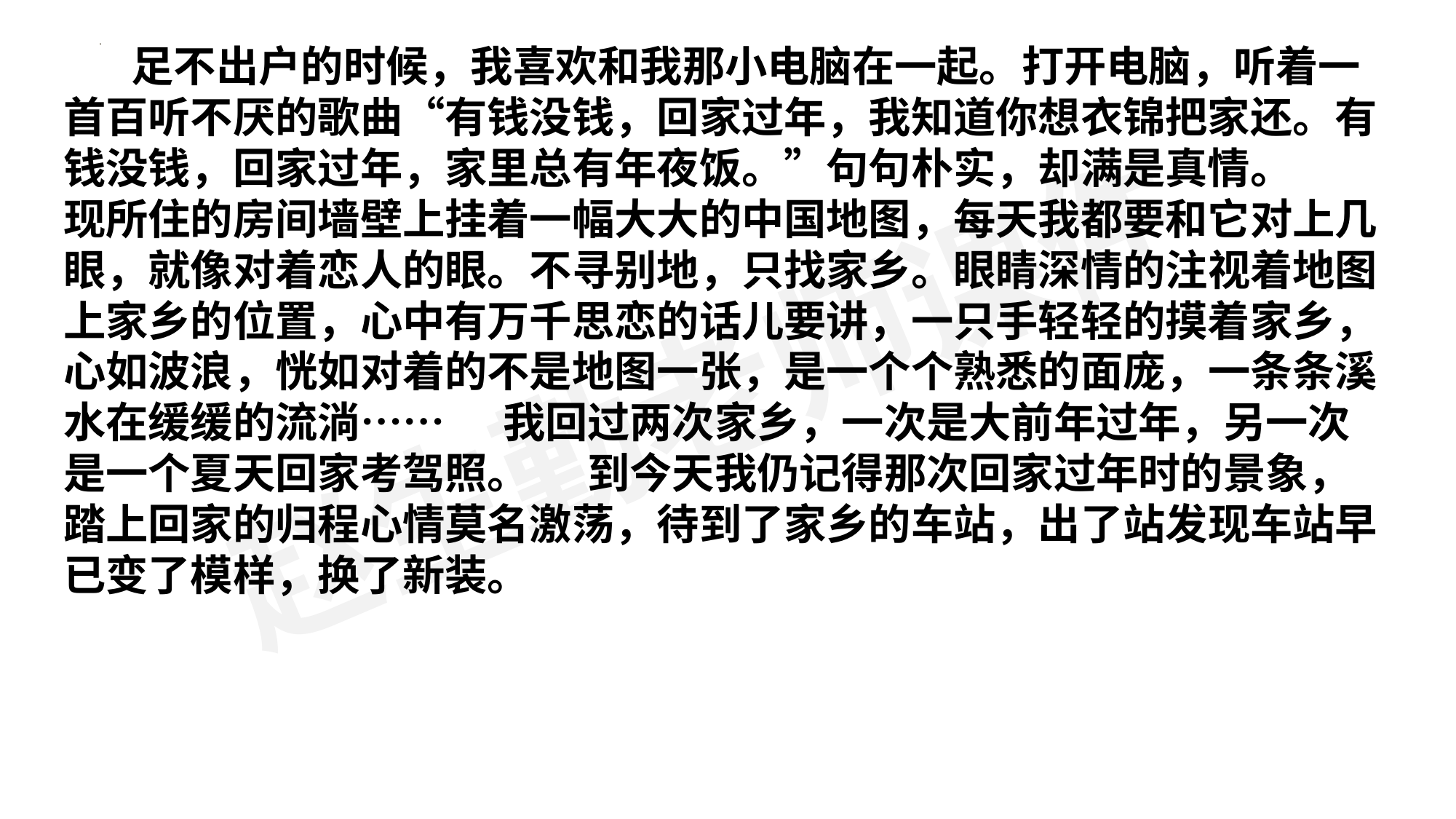

足不出户的时候，我喜欢和我那小电脑在一起。打开电脑，听着一首百听不厌的歌曲“有钱没钱，回家过年，我知道你想衣锦把家还。有钱没钱，回家过年，家里总有年夜饭。”句句朴实，却满是真情。      现所住的房间墙壁上挂着一幅大大的中国地图，每天我都要和它对上几眼，就像对着恋人的眼。不寻别地，只找家乡。眼睛深情的注视着地图上家乡的位置，心中有万千思恋的话儿要讲，一只手轻轻的摸着家乡，心如波浪，恍如对着的不是地图一张，是一个个熟悉的面庞，一条条溪水在缓缓的流淌……      我回过两次家乡，一次是大前年过年，另一次是一个夏天回家考驾照。      到今天我仍记得那次回家过年时的景象，踏上回家的归程心情莫名激荡，待到了家乡的车站，出了站发现车站早已变了模样，换了新装。